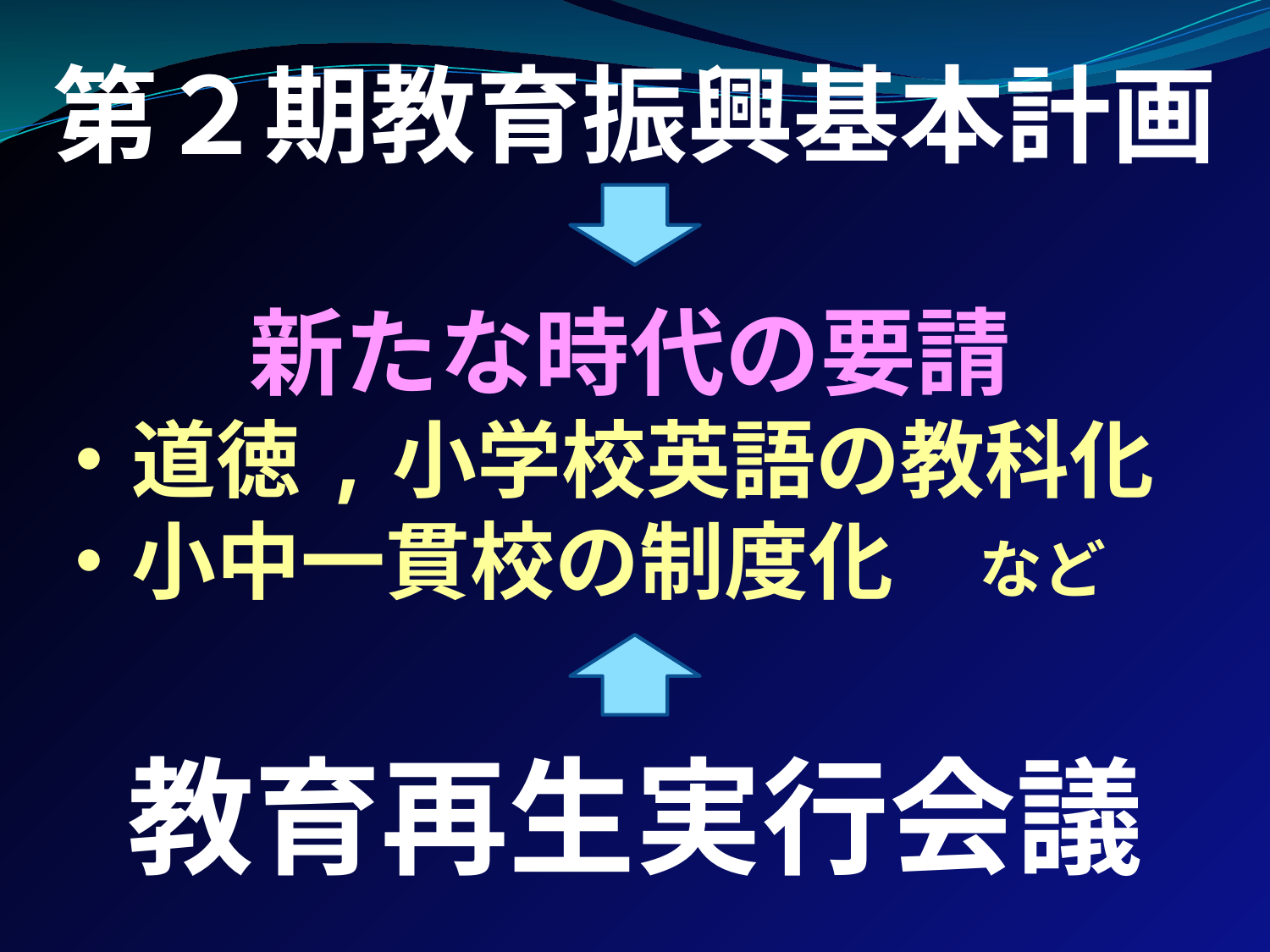

第２期教育振興基本計画

新たな時代の要請
・道徳,小学校英語の教科化
・小中一貫校の制度化　など

教育再生実行会議